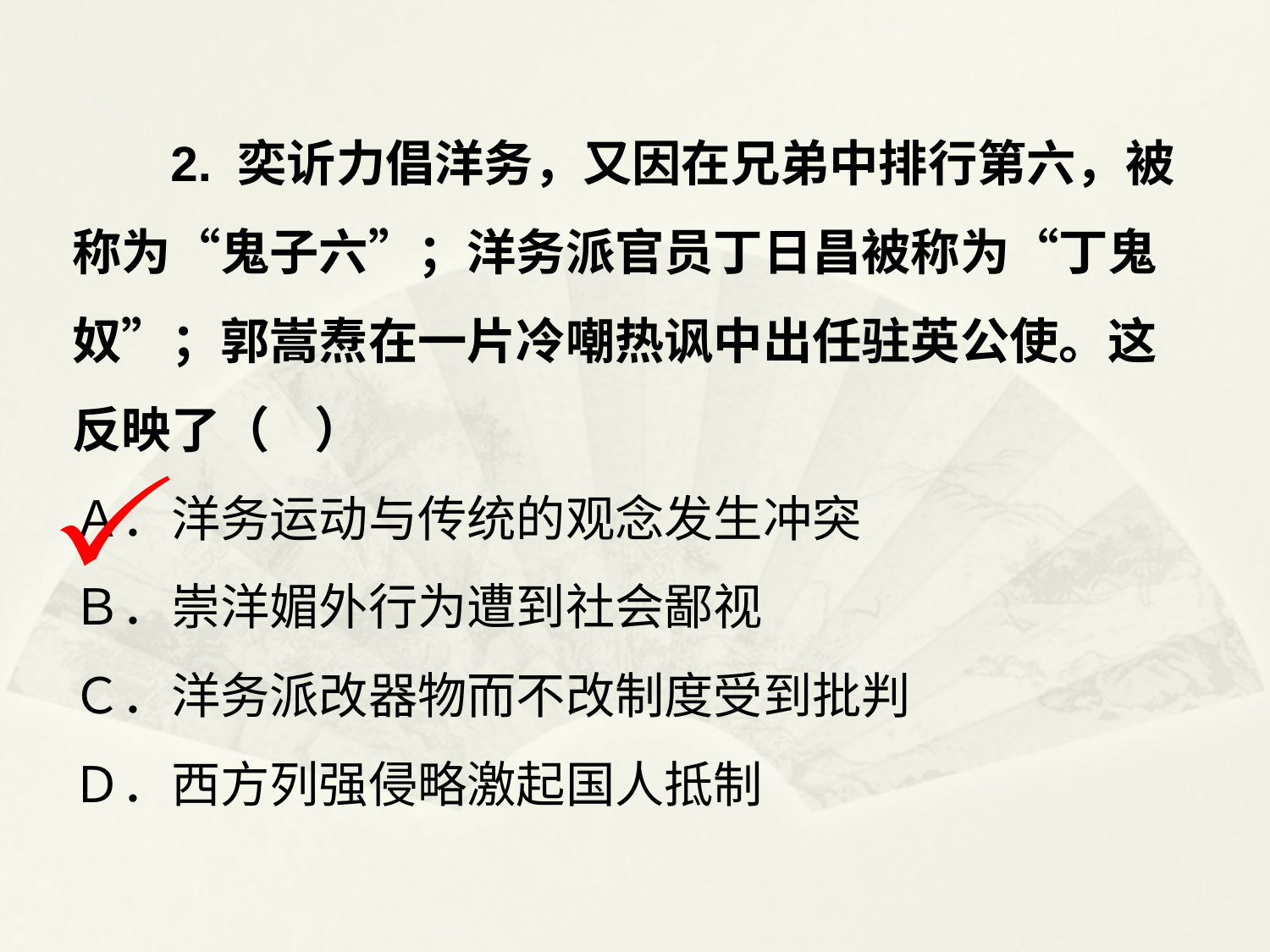

2. 奕䜣力倡洋务，又因在兄弟中排行第六，被称为“鬼子六”；洋务派官员丁日昌被称为“丁鬼奴”；郭嵩焘在一片冷嘲热讽中出任驻英公使。这反映了（    ）
Ａ．洋务运动与传统的观念发生冲突
Ｂ．崇洋媚外行为遭到社会鄙视
Ｃ．洋务派改器物而不改制度受到批判
Ｄ．西方列强侵略激起国人抵制